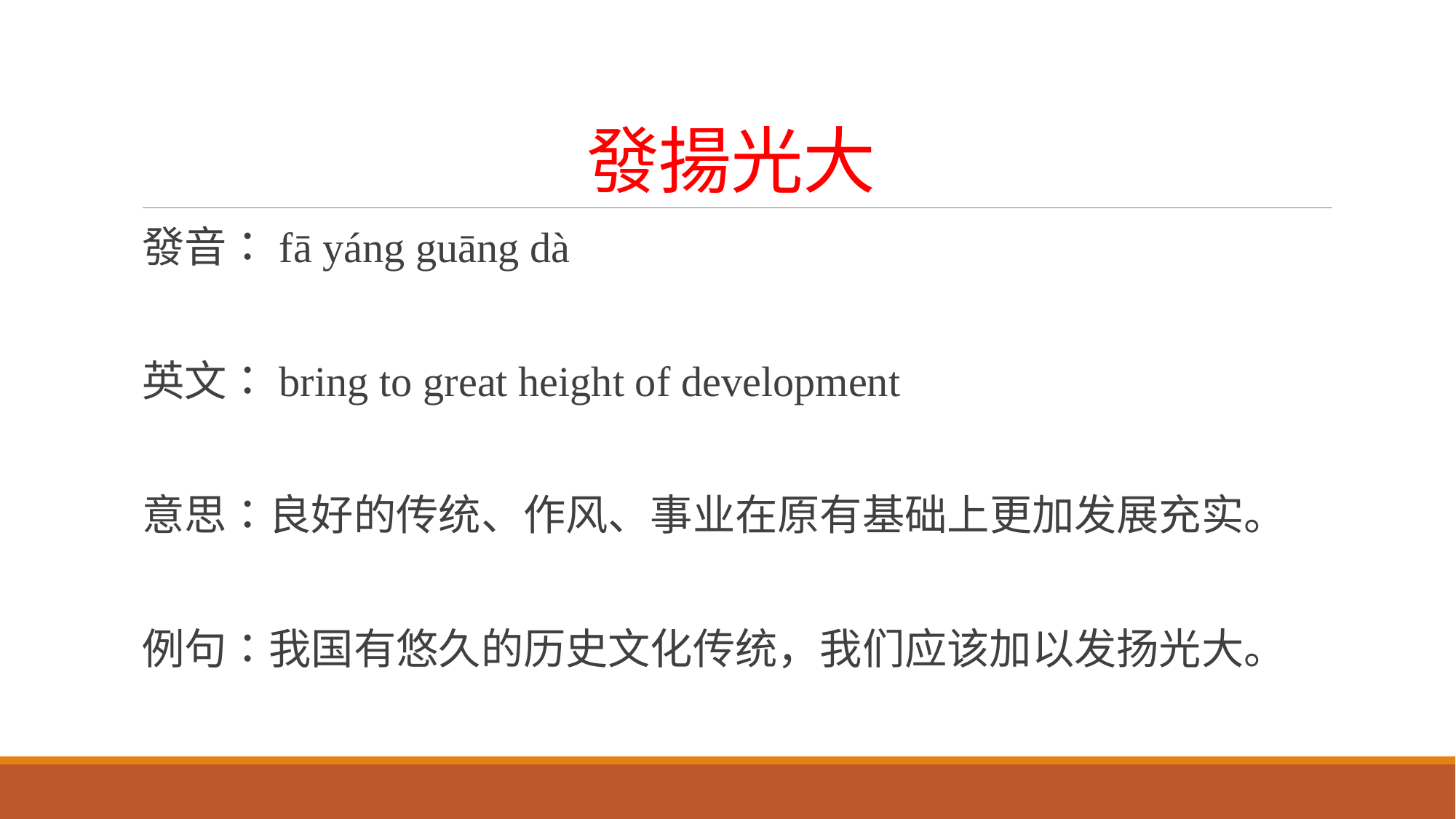

# 發揚光大
發音：fā yáng guāng dà

英文：bring to great height of development

意思：良好的传统、作风、事业在原有基础上更加发展充实。

例句：我国有悠久的历史文化传统，我们应该加以发扬光大。